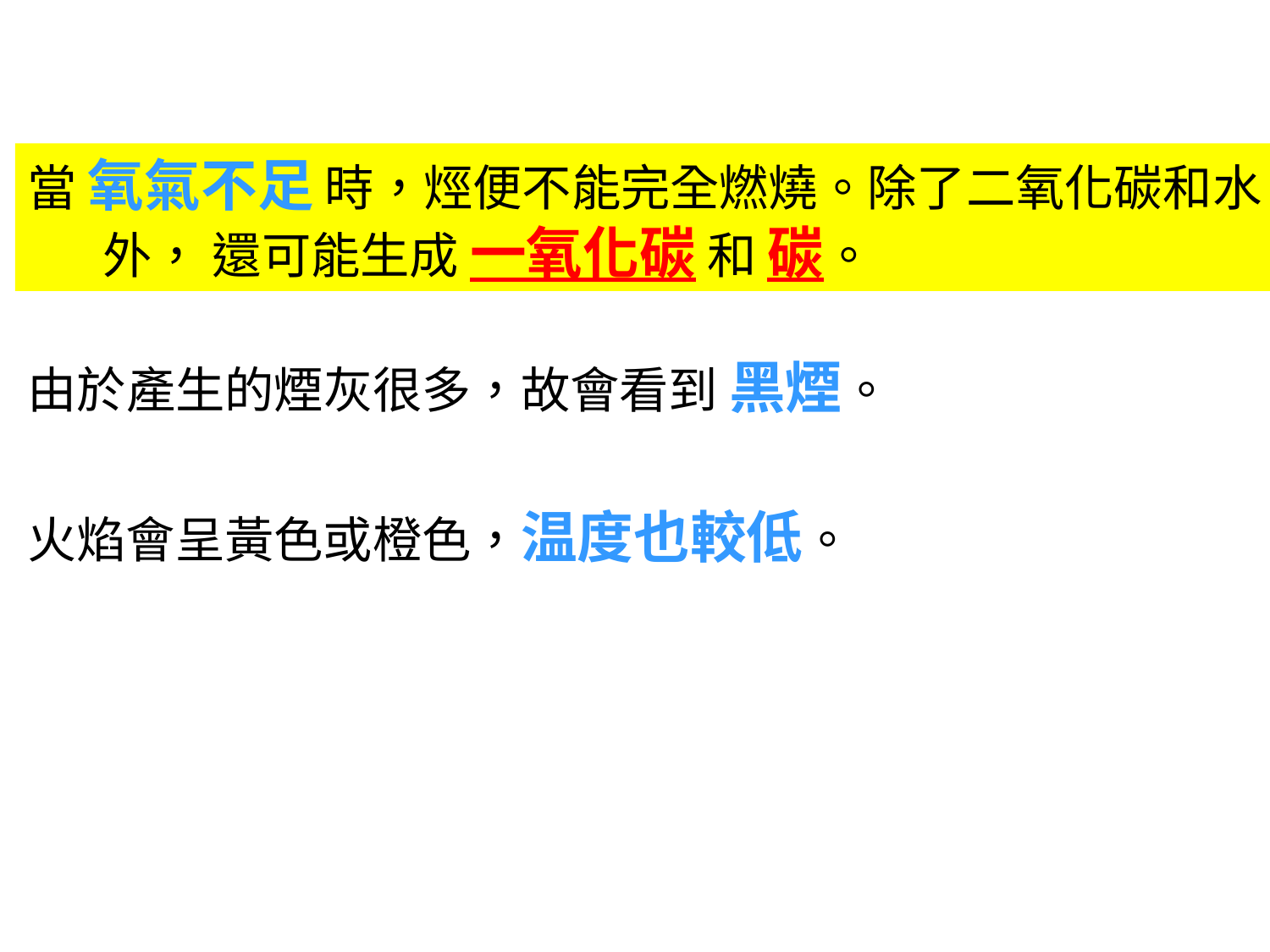

當 氧氣不足 時，烴便不能完全燃燒。除了二氧化碳和水外， 還可能生成 一氧化碳 和 碳。
由於產生的煙灰很多，故會看到 黑煙。
火焰會呈黃色或橙色，温度也較低。